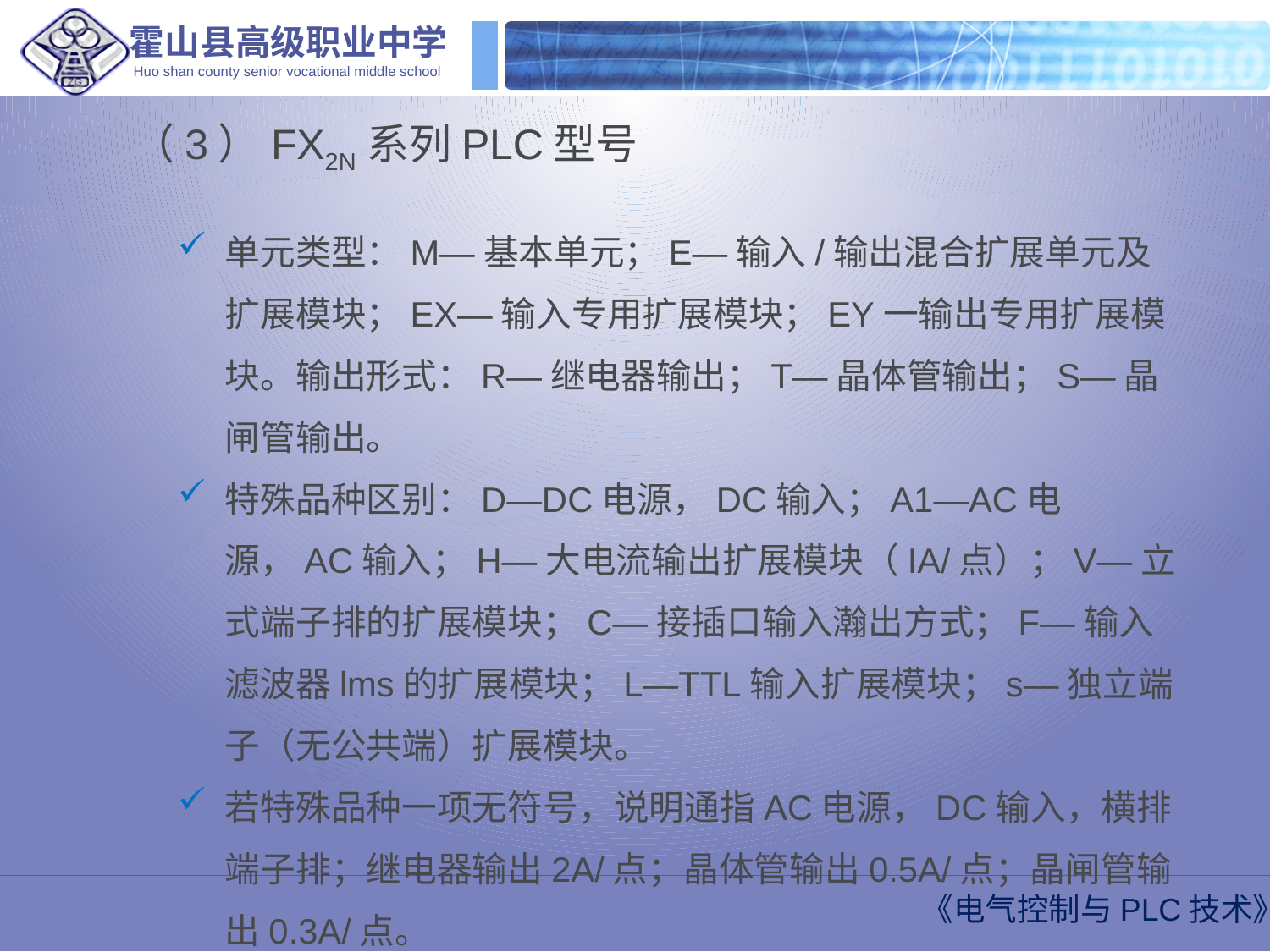

（3）FX2N系列PLC型号
单元类型：M—基本单元；E—输入/输出混合扩展单元及扩展模块；EX—输入专用扩展模块；EY一输出专用扩展模块。输出形式：R—继电器输出；T—晶体管输出；S—晶闸管输出。
特殊品种区别：D—DC电源，DC输入；A1—AC电源，AC输入；H—大电流输出扩展模块（IA/点）；V—立式端子排的扩展模块；C—接插口输入瀚出方式；F—输入滤波器lms的扩展模块；L—TTL输入扩展模块；s—独立端子（无公共端）扩展模块。
若特殊品种一项无符号，说明通指AC电源，DC输入，横排端子排；继电器输出2A/点；晶体管输出0.5A/点；晶闸管输出0.3A/点。